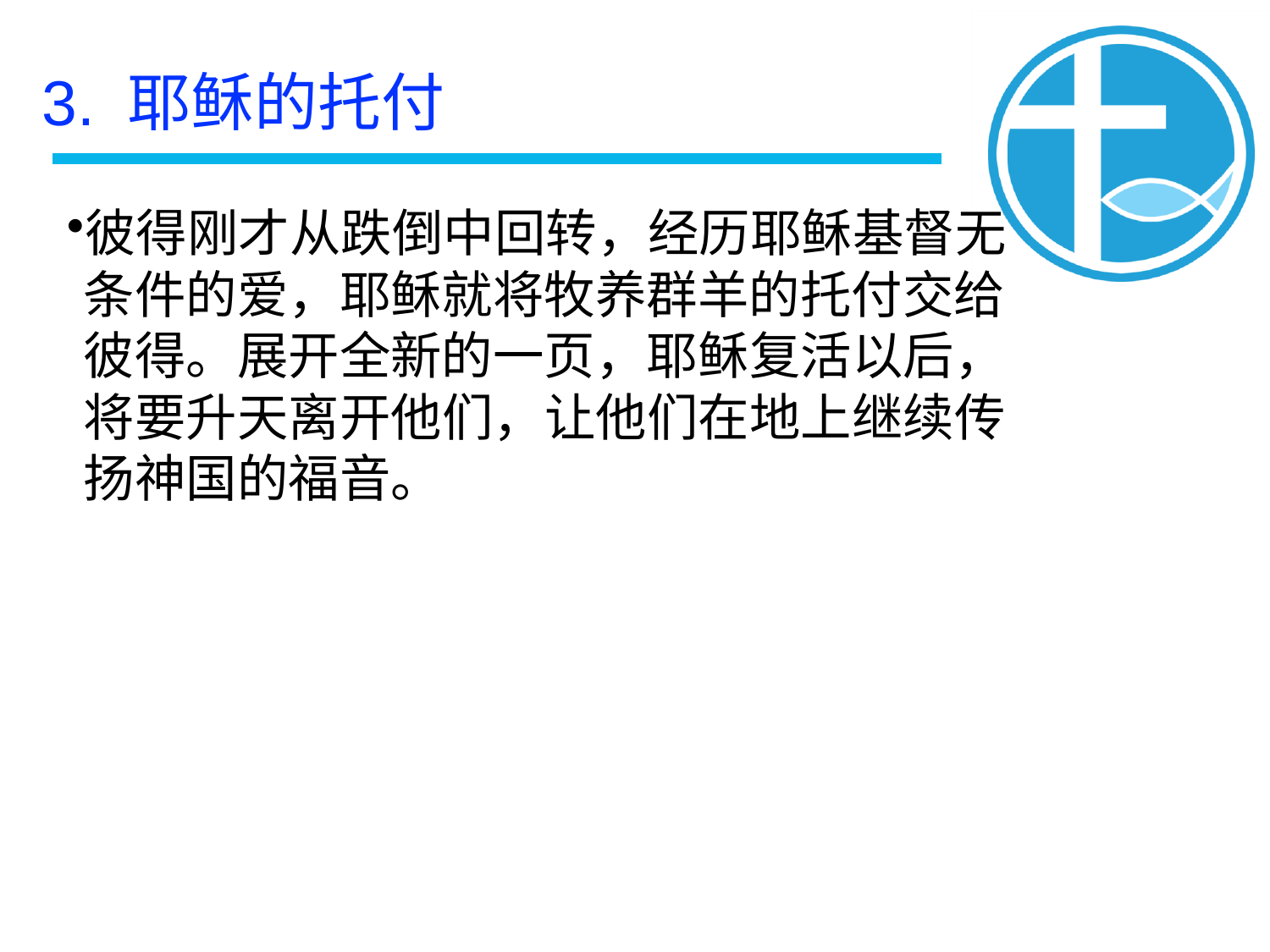

3. 耶稣的托付
彼得刚才从跌倒中回转，经历耶稣基督无条件的爱，耶稣就将牧养群羊的托付交给彼得。展开全新的一页，耶稣复活以后，将要升天离开他们，让他们在地上继续传扬神国的福音。